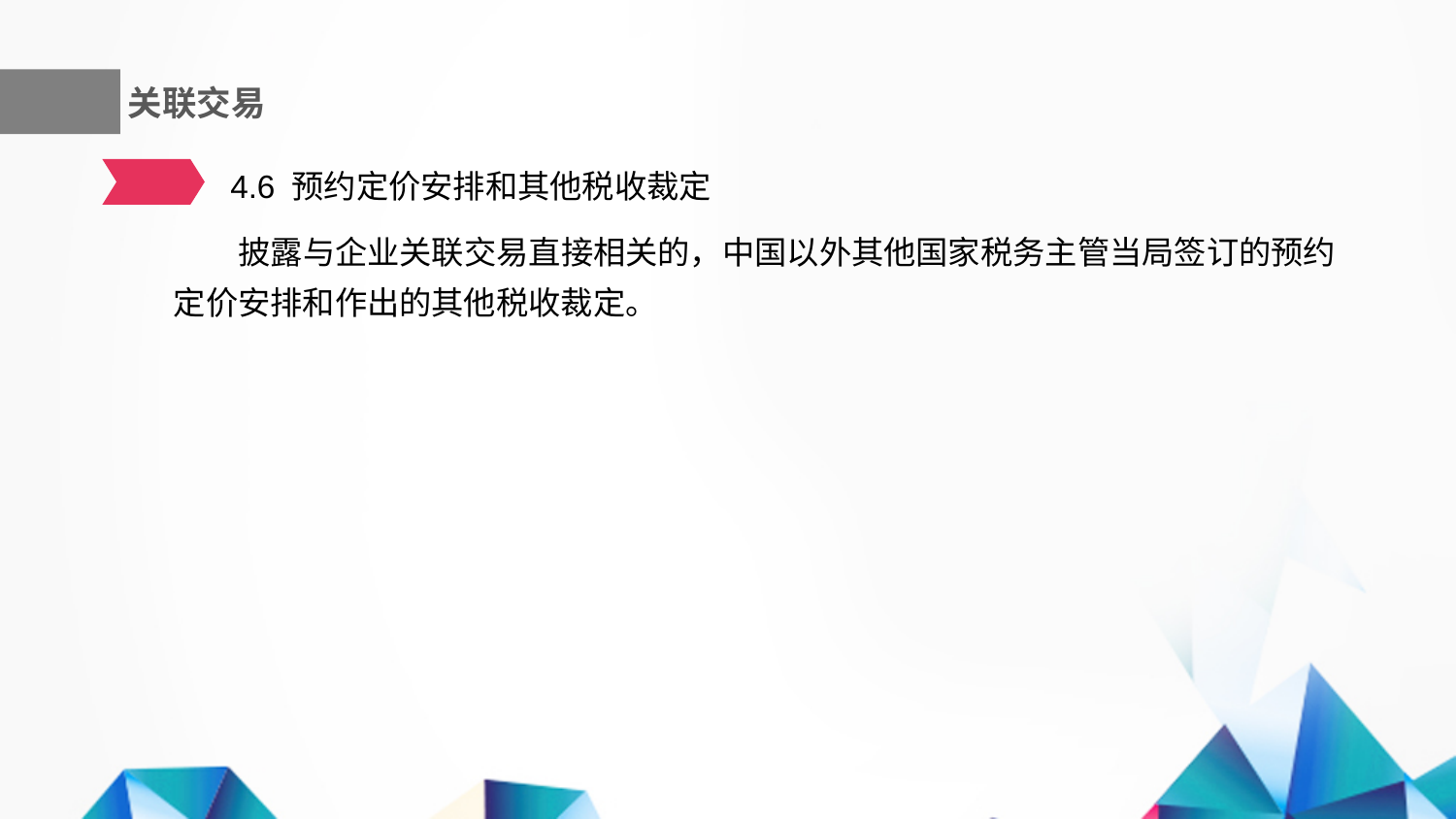

关联交易

4.6 预约定价安排和其他税收裁定
披露与企业关联交易直接相关的，中国以外其他国家税务主管当局签订的预约定价安排和作出的其他税收裁定。